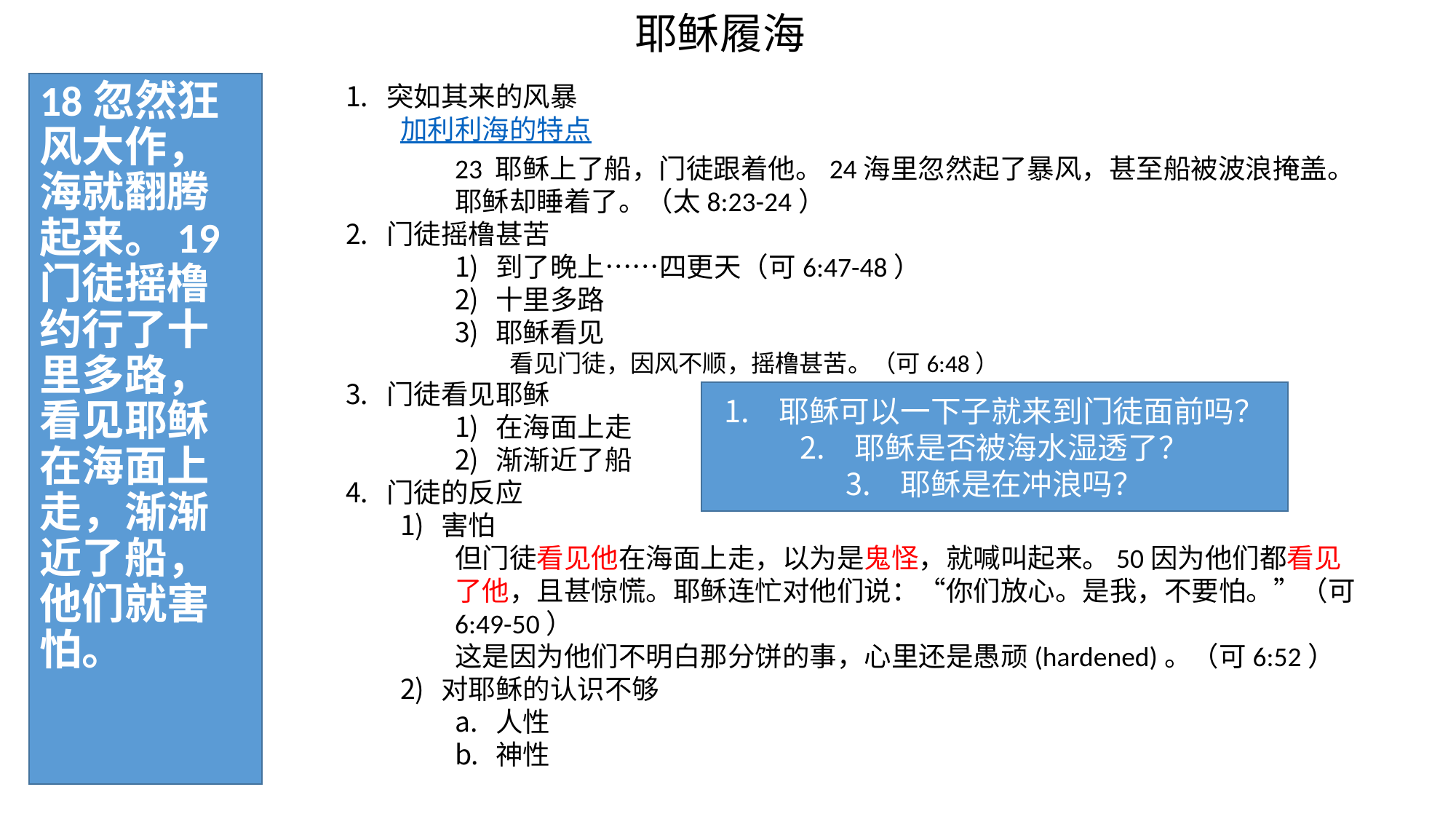

# 耶稣履海
18忽然狂风大作，海就翻腾起来。19门徒摇橹约行了十里多路，看见耶稣在海面上走，渐渐近了船，他们就害怕。
突如其来的风暴
加利利海的特点
23 耶稣上了船，门徒跟着他。24海里忽然起了暴风，甚至船被波浪掩盖。耶稣却睡着了。（太8:23-24）
门徒摇橹甚苦
到了晚上……四更天（可6:47-48）
十里多路
耶稣看见
看见门徒，因风不顺，摇橹甚苦。（可6:48）
门徒看见耶稣
在海面上走
渐渐近了船
门徒的反应
害怕
但门徒看见他在海面上走，以为是鬼怪，就喊叫起来。50因为他们都看见了他，且甚惊慌。耶稣连忙对他们说：“你们放心。是我，不要怕。”（可6:49-50）
这是因为他们不明白那分饼的事，心里还是愚顽(hardened)。（可6:52）
对耶稣的认识不够
人性
神性

耶稣可以一下子就来到门徒面前吗？
耶稣是否被海水湿透了？
耶稣是在冲浪吗？